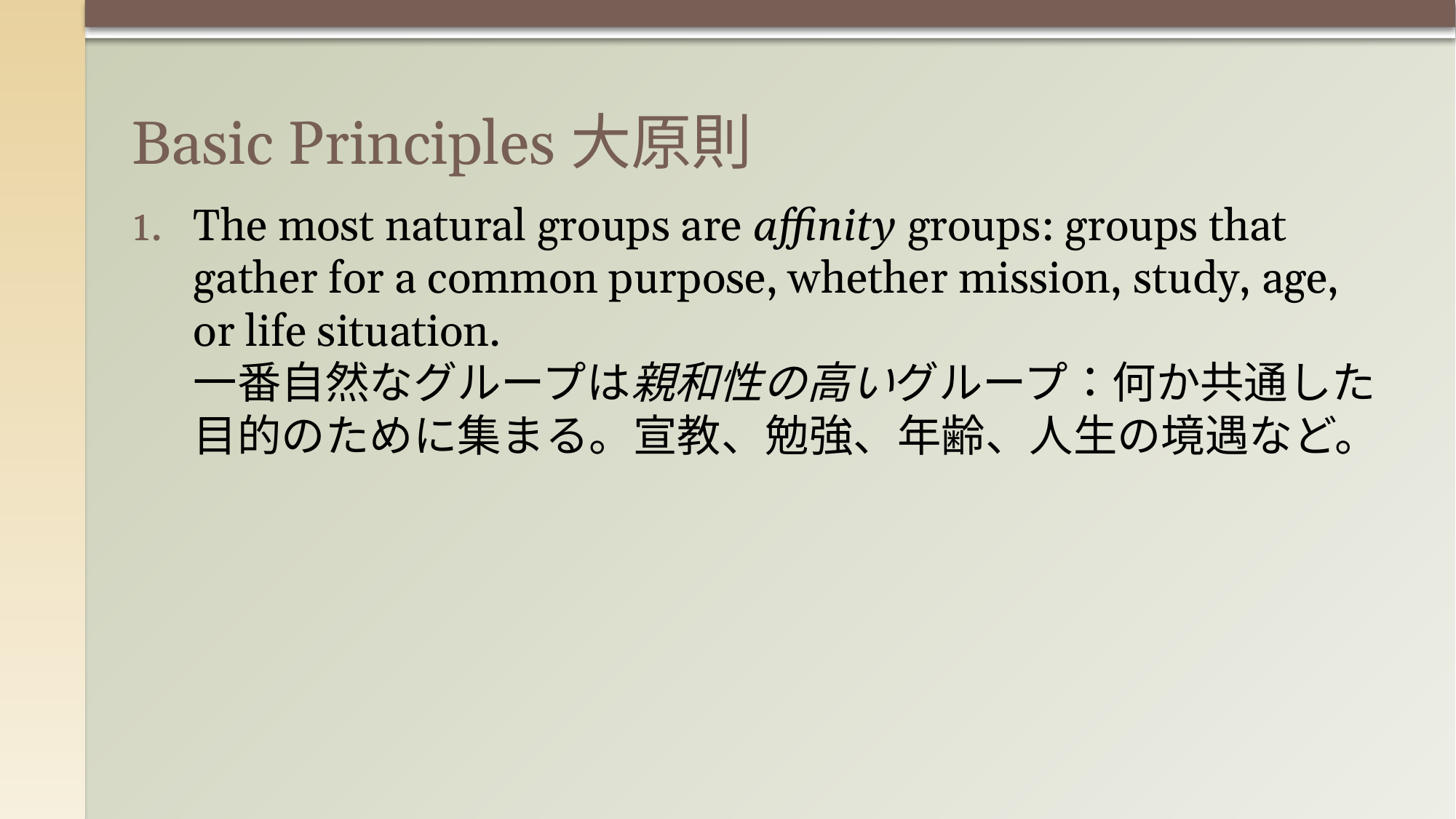

# Basic Principles大原則
The most natural groups are affinity groups: groups that gather for a common purpose, whether mission, study, age, or life situation.
一番自然なグループは親和性の高いグループ：何か共通した目的のために集まる。宣教、勉強、年齢、人生の境遇など。